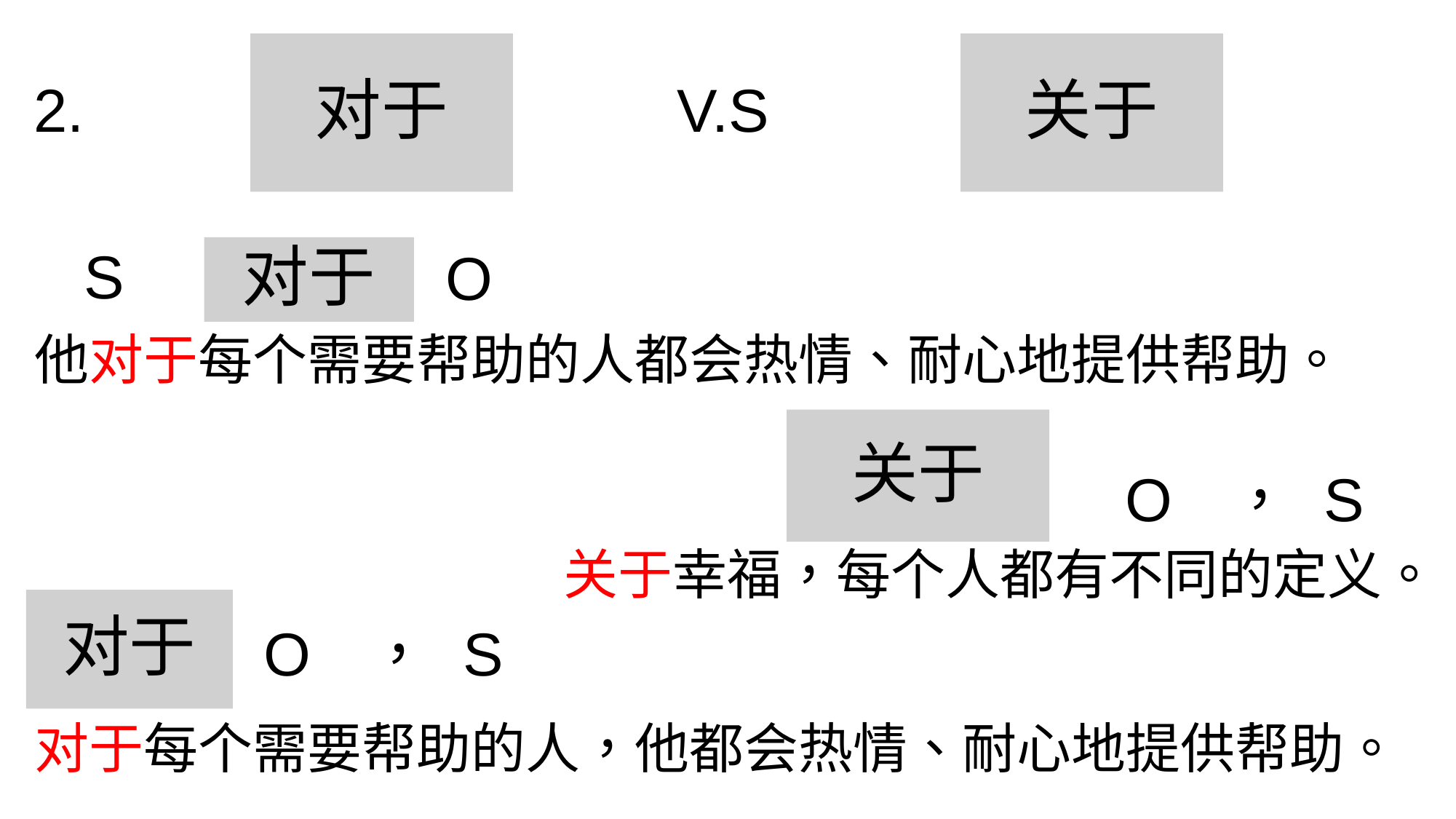

对于
V.S
关于
2.
S
O
对于
他对于每个需要帮助的人都会热情、耐心地提供帮助。
关于
O
，
S
关于幸福，每个人都有不同的定义。
对于
O
，
S
对于每个需要帮助的人，他都会热情、耐心地提供帮助。